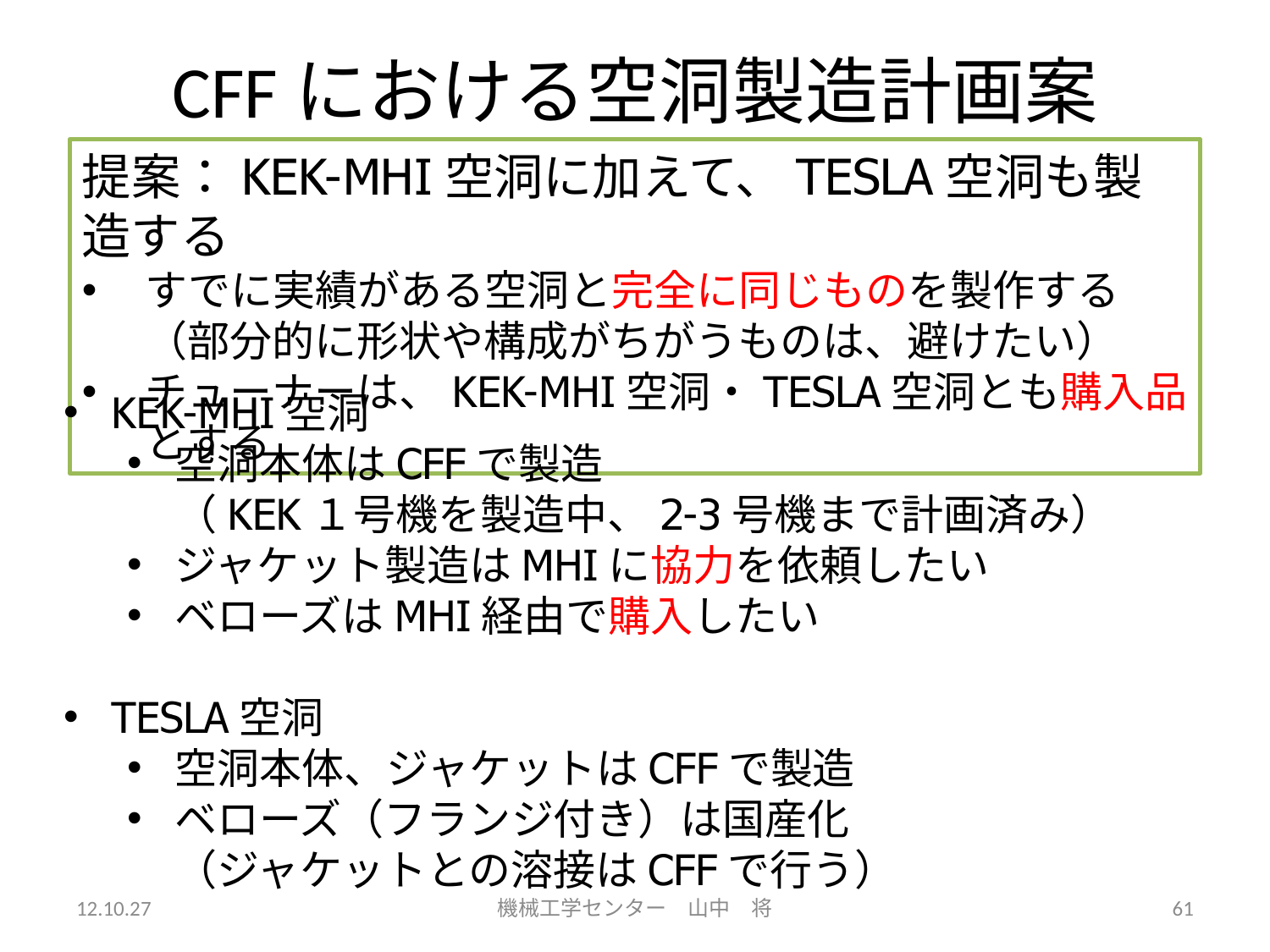

# CFFにおける空洞製造計画案
提案：KEK-MHI空洞に加えて、TESLA空洞も製造する
すでに実績がある空洞と完全に同じものを製作する
（部分的に形状や構成がちがうものは、避けたい）
チューナーは、KEK-MHI空洞・TESLA空洞とも購入品とする
KEK-MHI空洞
空洞本体はCFFで製造
（KEK１号機を製造中、2-3号機まで計画済み）
ジャケット製造はMHIに協力を依頼したい
ベローズはMHI経由で購入したい

TESLA空洞
空洞本体、ジャケットはCFFで製造
ベローズ（フランジ付き）は国産化
（ジャケットとの溶接はCFFで行う）
12.10.27
機械工学センター　山中　将
61